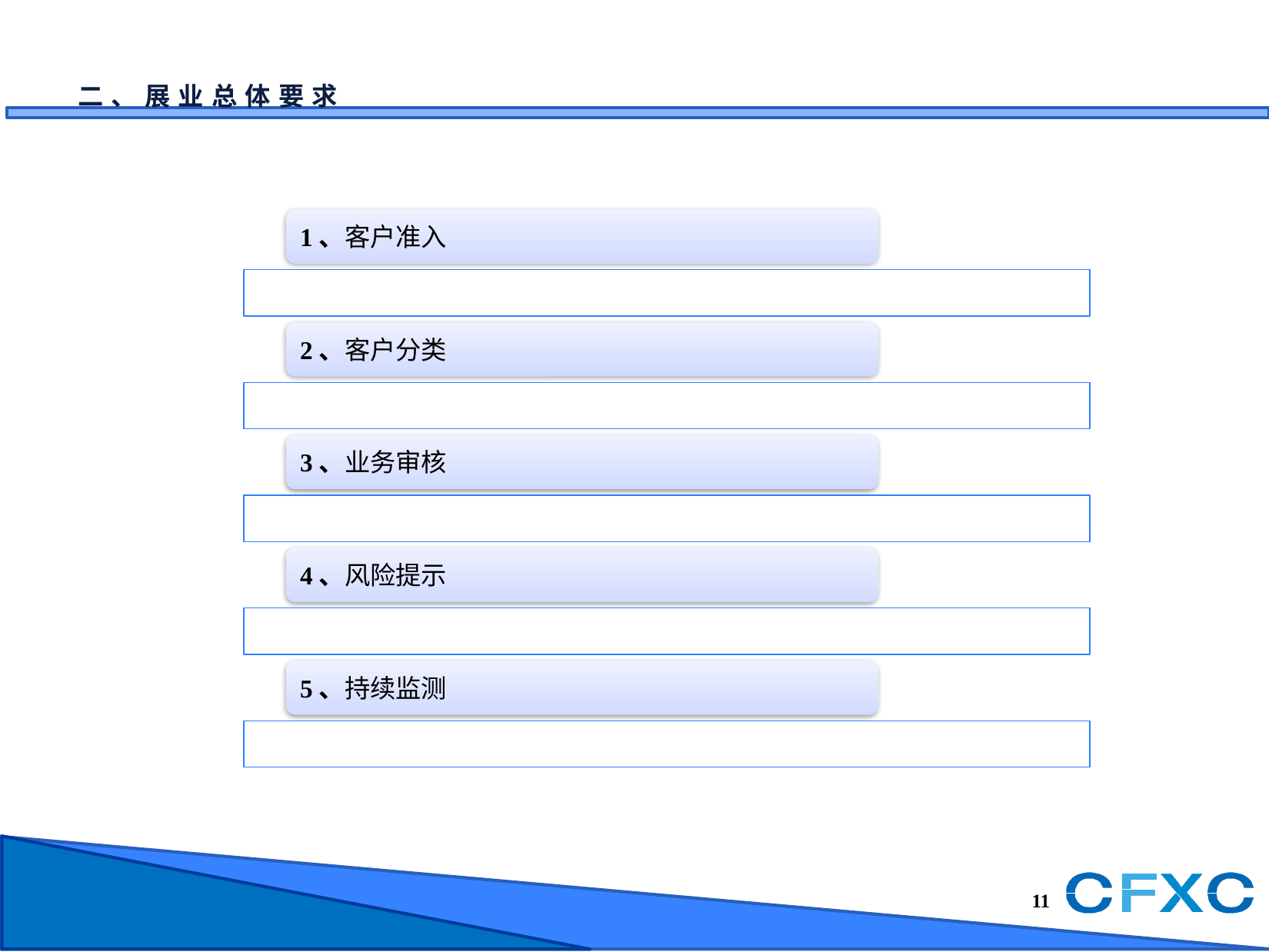

二、展业总体要求
1、客户准入
2、客户分类
3、业务审核
4、风险提示
5、持续监测
11